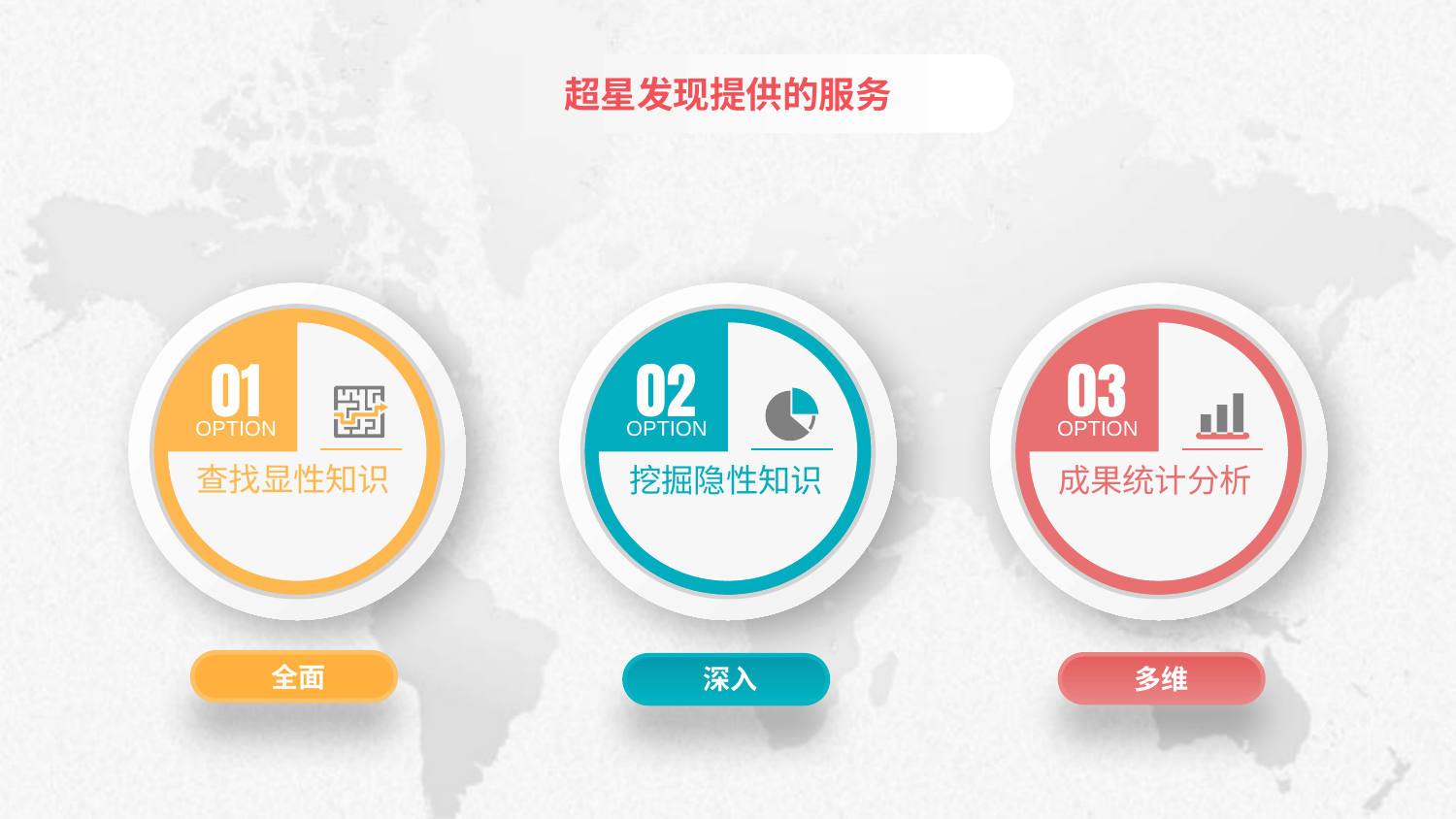

超星发现提供的服务

01
OPTION
02
OPTION
03
OPTION

查找显性知识
成果统计分析
挖掘隐性知识

全面

多维

深入